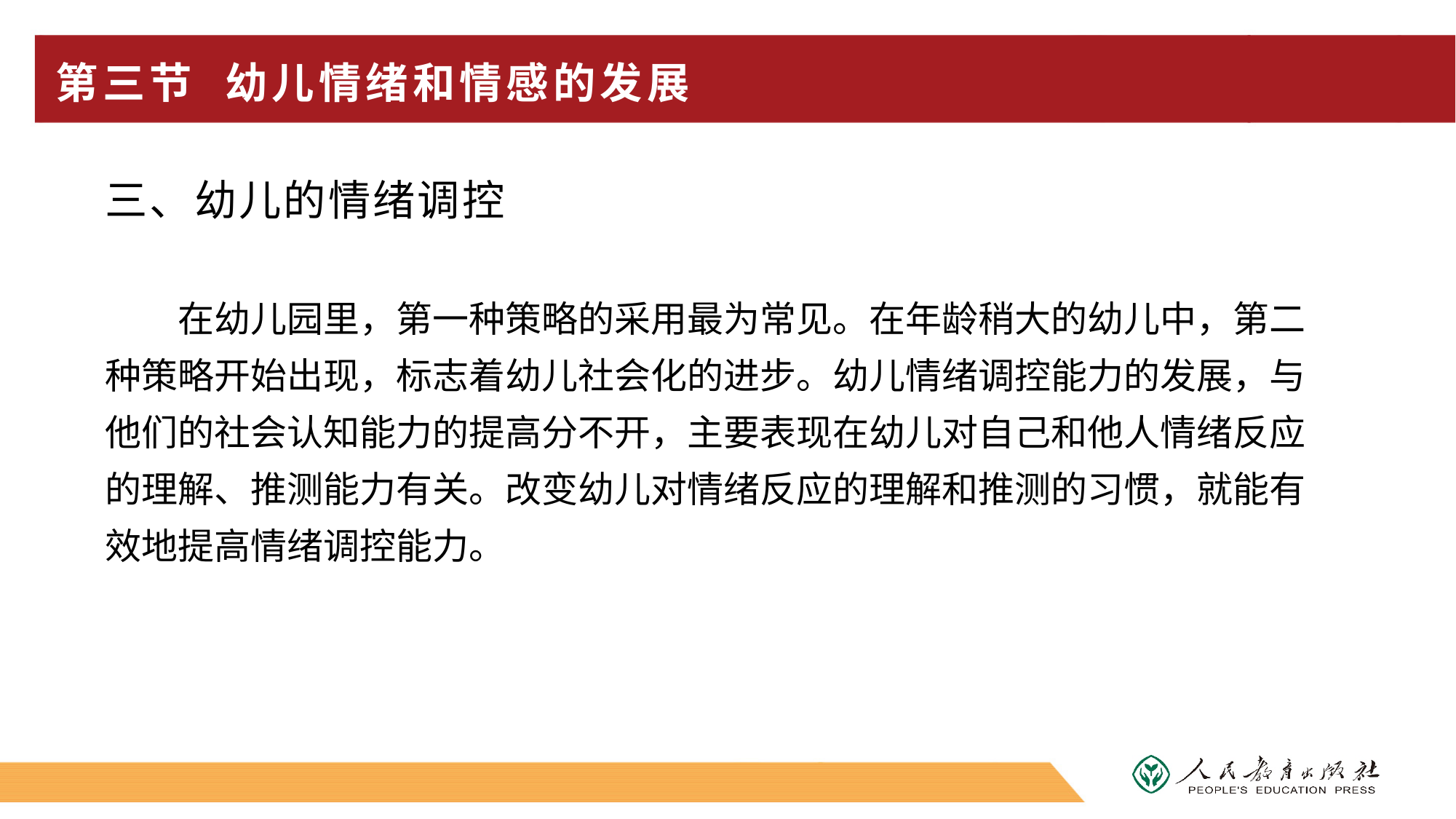

# 第三节  幼儿情绪和情感的发展
三、幼儿的情绪调控
在幼儿园里，第一种策略的采用最为常见。在年龄稍大的幼儿中，第二种策略开始出现，标志着幼儿社会化的进步。幼儿情绪调控能力的发展，与他们的社会认知能力的提高分不开，主要表现在幼儿对自己和他人情绪反应的理解、推测能力有关。改变幼儿对情绪反应的理解和推测的习惯，就能有效地提高情绪调控能力。